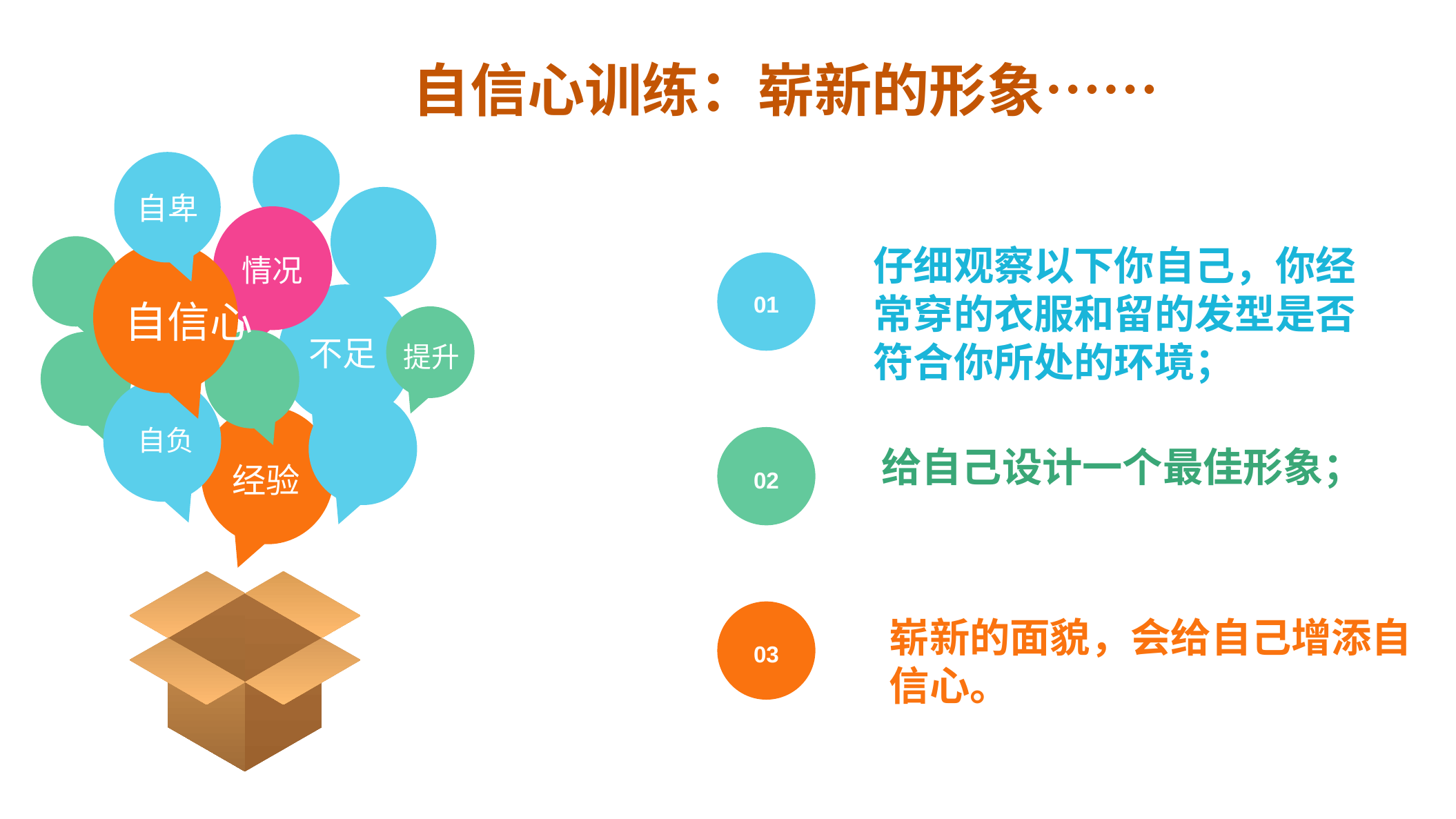

自信心训练：崭新的形象……

自卑

情况
自信心
不足
提升
自负
经验
仔细观察以下你自己，你经常穿的衣服和留的发型是否符合你所处的环境；

01

02
给自己设计一个最佳形象；

03
崭新的面貌，会给自己增添自信心。